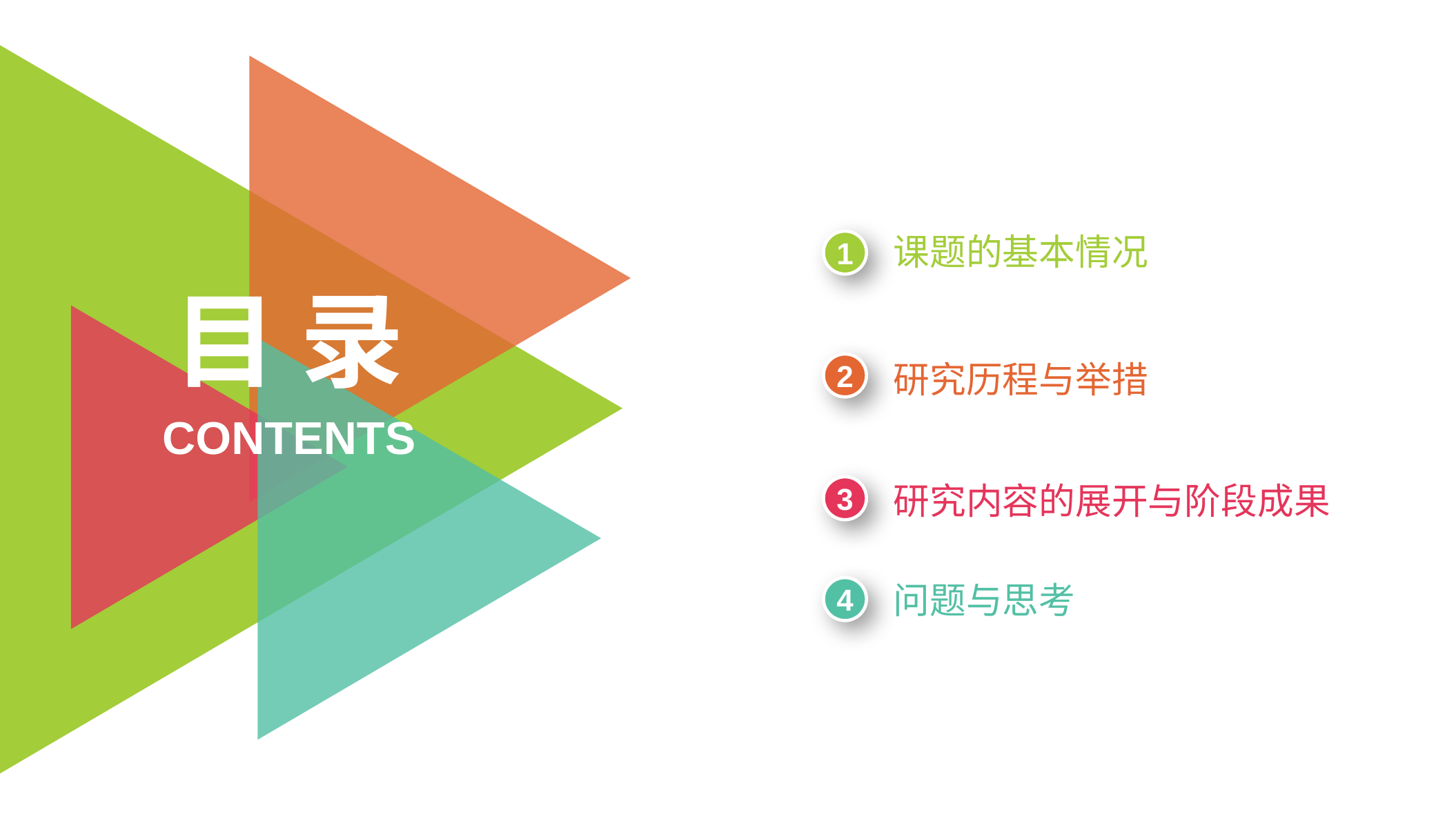

课题的基本情况
1
目 录

2
研究历程与举措
CONTENTS
3
研究内容的展开与阶段成果
问题与思考
4